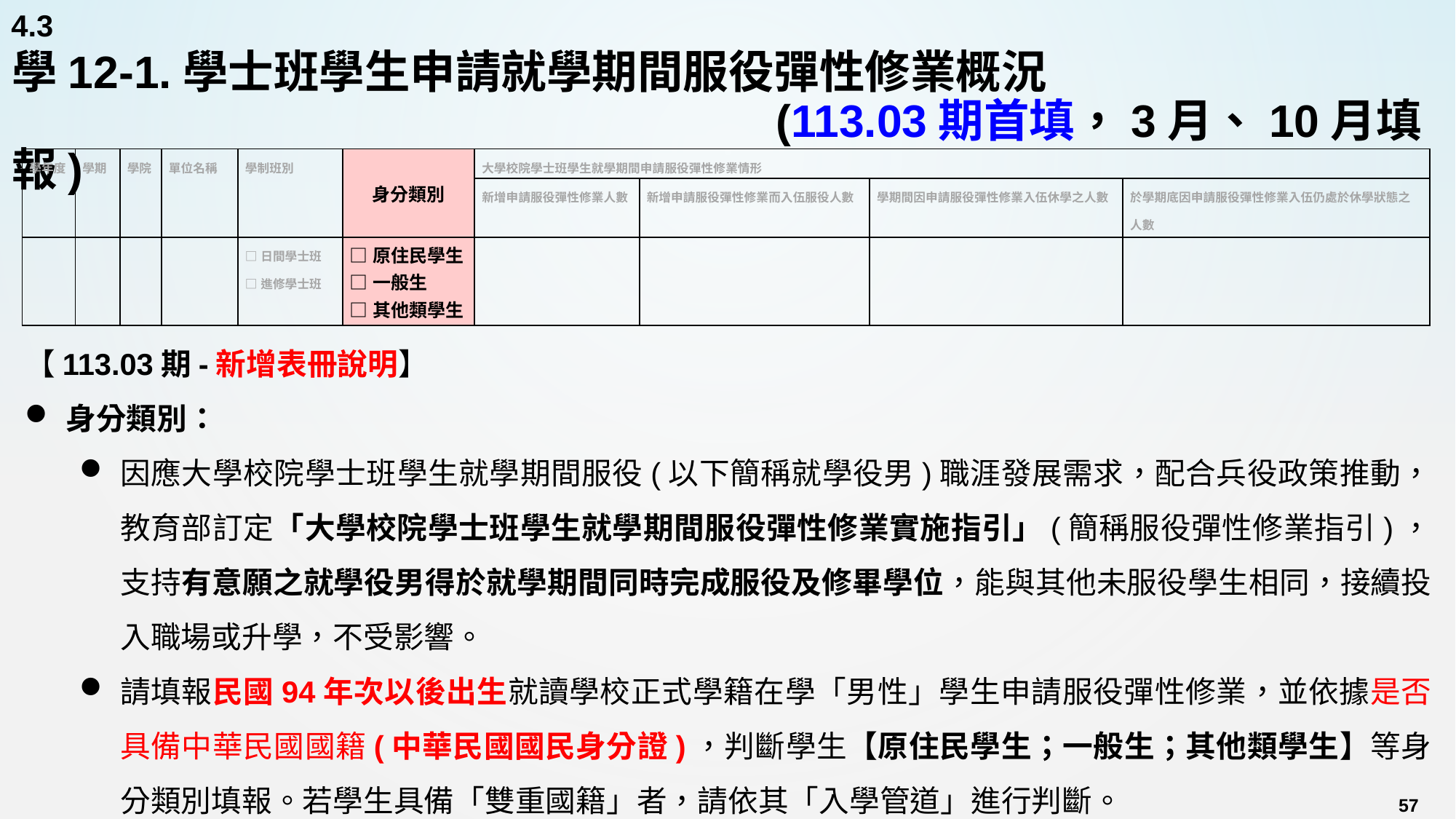

4.3
# 學12-1.學士班學生申請就學期間服役彈性修業概況 (113.03期首填，3月、10月填報)
| 學年度 | 學期 | 學院 | 單位名稱 | 學制班別 | 身分類別 | 大學校院學士班學生就學期間申請服役彈性修業情形 |  |  |  |
| --- | --- | --- | --- | --- | --- | --- | --- | --- | --- |
|  |  |  |  |  |  | 新增申請服役彈性修業人數 | 新增申請服役彈性修業而入伍服役人數 | 學期間因申請服役彈性修業入伍休學之人數 | 於學期底因申請服役彈性修業入伍仍處於休學狀態之人數 |
|  |  |  |  | □日間學士班 □進修學士班 | □原住民學生 □一般生 □其他類學生 |  |  |  |  |
【113.03期-新增表冊說明】
身分類別：
因應大學校院學士班學生就學期間服役(以下簡稱就學役男)職涯發展需求，配合兵役政策推動，教育部訂定「大學校院學士班學生就學期間服役彈性修業實施指引」(簡稱服役彈性修業指引)，支持有意願之就學役男得於就學期間同時完成服役及修畢學位，能與其他未服役學生相同，接續投入職場或升學，不受影響。
請填報民國94年次以後出生就讀學校正式學籍在學「男性」學生申請服役彈性修業，並依據是否具備中華民國國籍(中華民國國民身分證)，判斷學生【原住民學生；一般生；其他類學生】等身分類別填報。若學生具備「雙重國籍」者，請依其「入學管道」進行判斷。